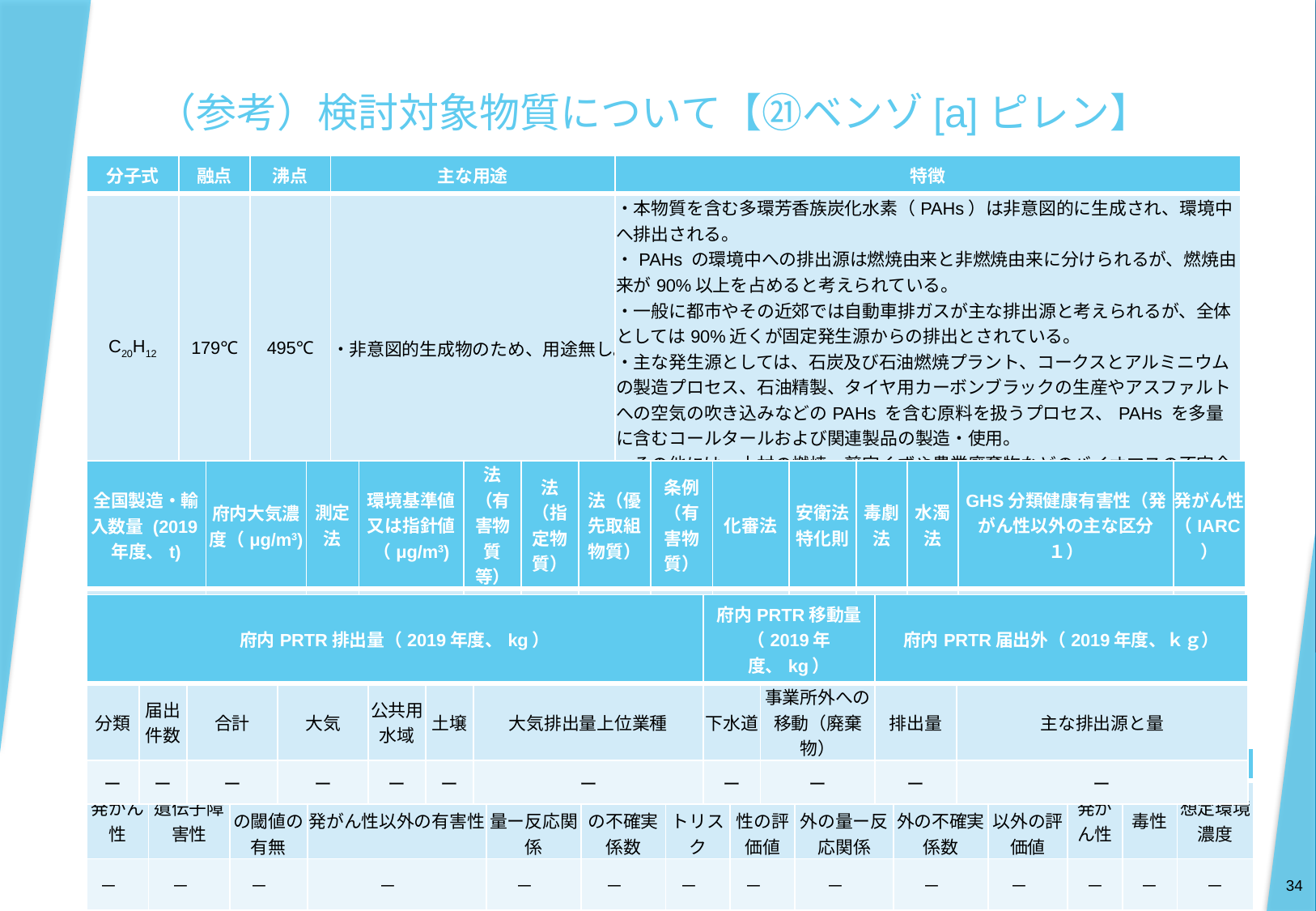

# （参考）検討対象物質について【㉑ベンゾ[a]ピレン】
| 分子式 | 融点 | 沸点 | 主な用途 | 特徴 |
| --- | --- | --- | --- | --- |
| C20H12 | 179℃ | 495℃ | ・非意図的生成物のため、用途無し。 | ・本物質を含む多環芳香族炭化水素（PAHs）は非意図的に生成され、環境中へ排出される。 ・PAHs の環境中への排出源は燃焼由来と非燃焼由来に分けられるが、燃焼由来が90%以上を占めると考えられている。 ・一般に都市やその近郊では自動車排ガスが主な排出源と考えられるが、全体としては90%近くが固定発生源からの排出とされている。 ・主な発生源としては、石炭及び石油燃焼プラント、コークスとアルミニウムの製造プロセス、石油精製、タイヤ用カーボンブラックの生産やアスファルトへの空気の吹き込みなどのPAHs を含む原料を扱うプロセス、PAHs を多量に含むコールタールおよび関連製品の製造・使用。 ・その他には、木材の燃焼、剪定くずや農業廃棄物などのバイオマスの不完全な燃焼、自動車や航空機の排ガスなどが挙げられている。 |
| 全国製造・輸入数量 (2019年度、t) | 府内大気濃度（μg/m3) | 測定法 | 環境基準値又は指針値（μg/m3) | 法（有害物質等） | 法（指定物質） | 法（優先取組物質） | 条例（有害物質） | 化審法 | 安衛法 特化則 | 毒劇法 | 水濁法 | GHS分類健康有害性（発がん性以外の主な区分１） | 発がん性 （IARC） |
| --- | --- | --- | --- | --- | --- | --- | --- | --- | --- | --- | --- | --- | --- |
| － | 0.00025 | 〇 | － | － | － | 〇 | － | － | － | － | － | ー | 1 |

| 府内PRTR排出量（2019年度、kg） |  |  |  |  |  |  | 府内PRTR移動量（2019年度、kg） |  | 府内PRTR届出外（2019年度、ｋｇ） |  |
| --- | --- | --- | --- | --- | --- | --- | --- | --- | --- | --- |
| 分類 | 届出件数 | 合計 | 大気 | 公共用水域 | 土壌 | 大気排出量上位業種 | 下水道 | 事業所外への移動（廃棄物） | 排出量 | 主な排出源と量 |
| ー | ー | ー | ー | ー | ー | ー | ー | ー | ー | ー |
| 中央環境審議会での検討 |  |  |  |  |  |  |  |  |  |  | 条例制定時の検討 |  |  |
| --- | --- | --- | --- | --- | --- | --- | --- | --- | --- | --- | --- | --- | --- |
| 発がん性 | 遺伝子障害性 | 発がん性の閾値の有無 | 発がん性以外の有害性 | 発がん性の量ー反応関係 | 発がん性の不確実係数 | ユニットリスク | 発がん性の評価値 | 発がん性以外の量ー反応関係 | 発がん性以外の不確実係数 | 発がん性以外の評価値 | 発がん性 | 毒性 | 想定環境濃度 |
| － | － | － | － | － | － | － | － | － | － | － | － | － | － |
34